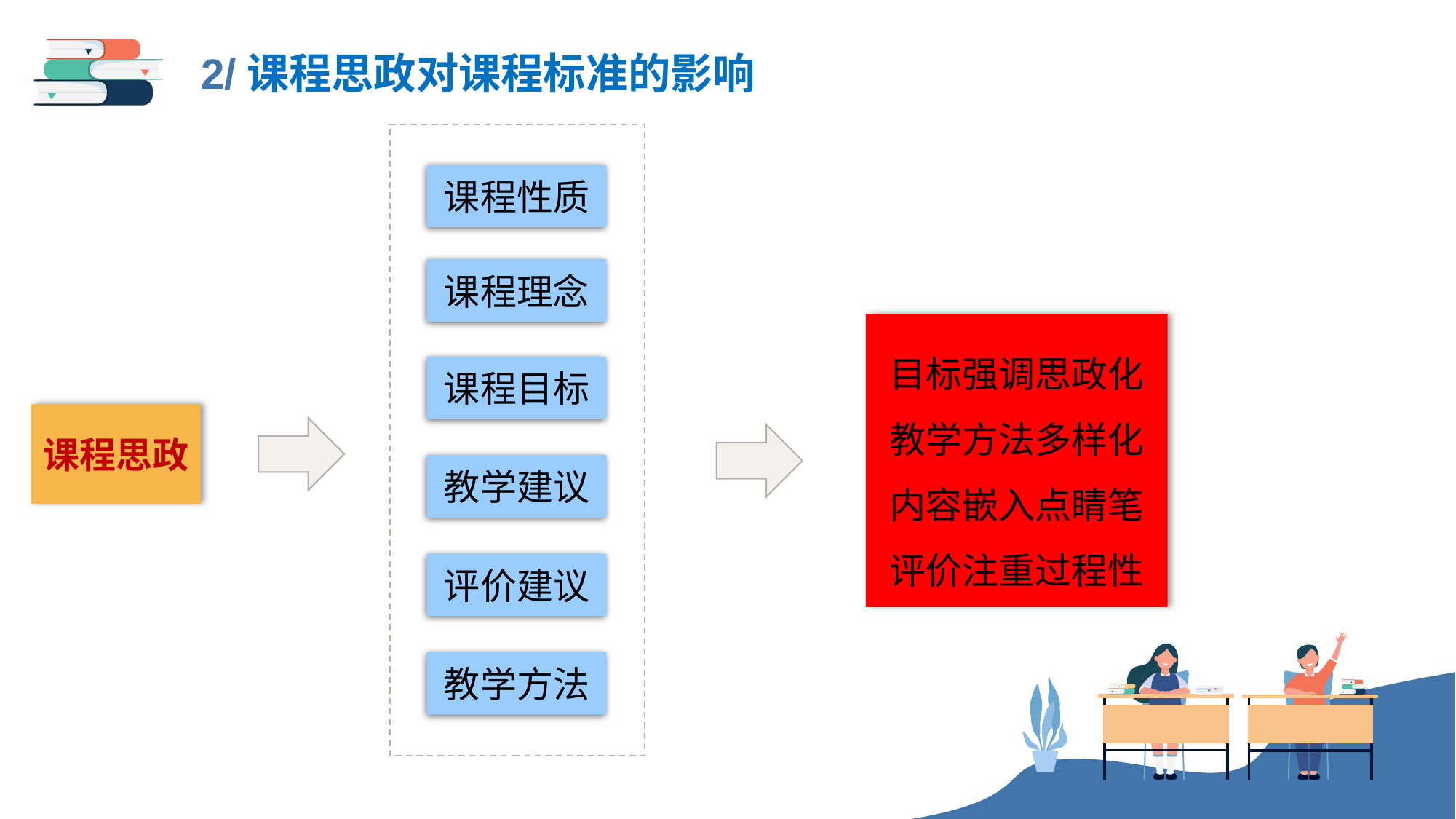

2/课程思政对课程标准的影响

课程性质
课程理念
目标强调思政化
教学方法多样化
内容嵌入点睛笔
评价注重过程性
课程目标
课程思政

教学建议
评价建议
教学方法